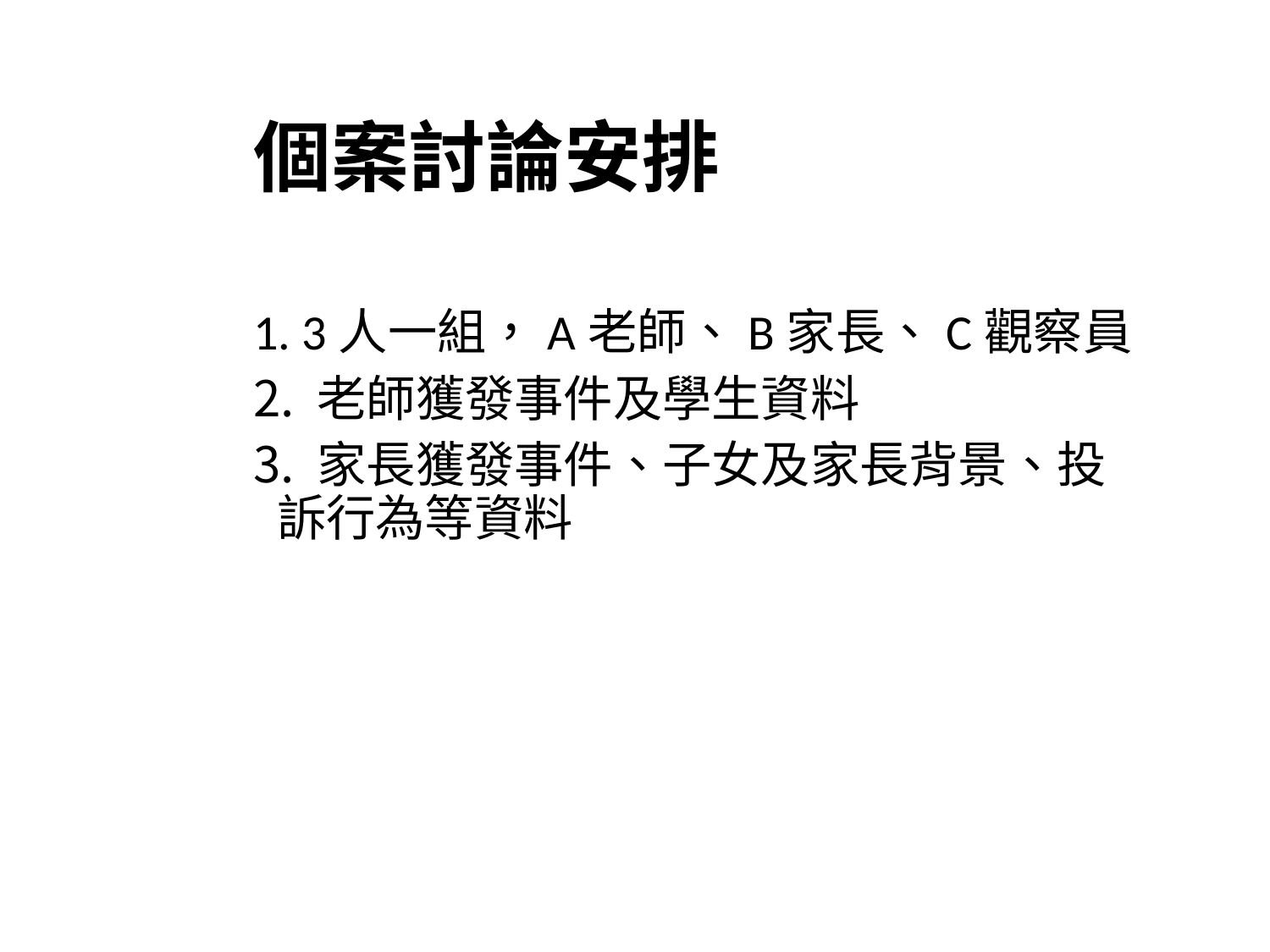

# 個案討論安排
 3人一組，A老師、B家長、C觀察員
 老師獲發事件及學生資料
 家長獲發事件、子女及家長背景、投訴行為等資料